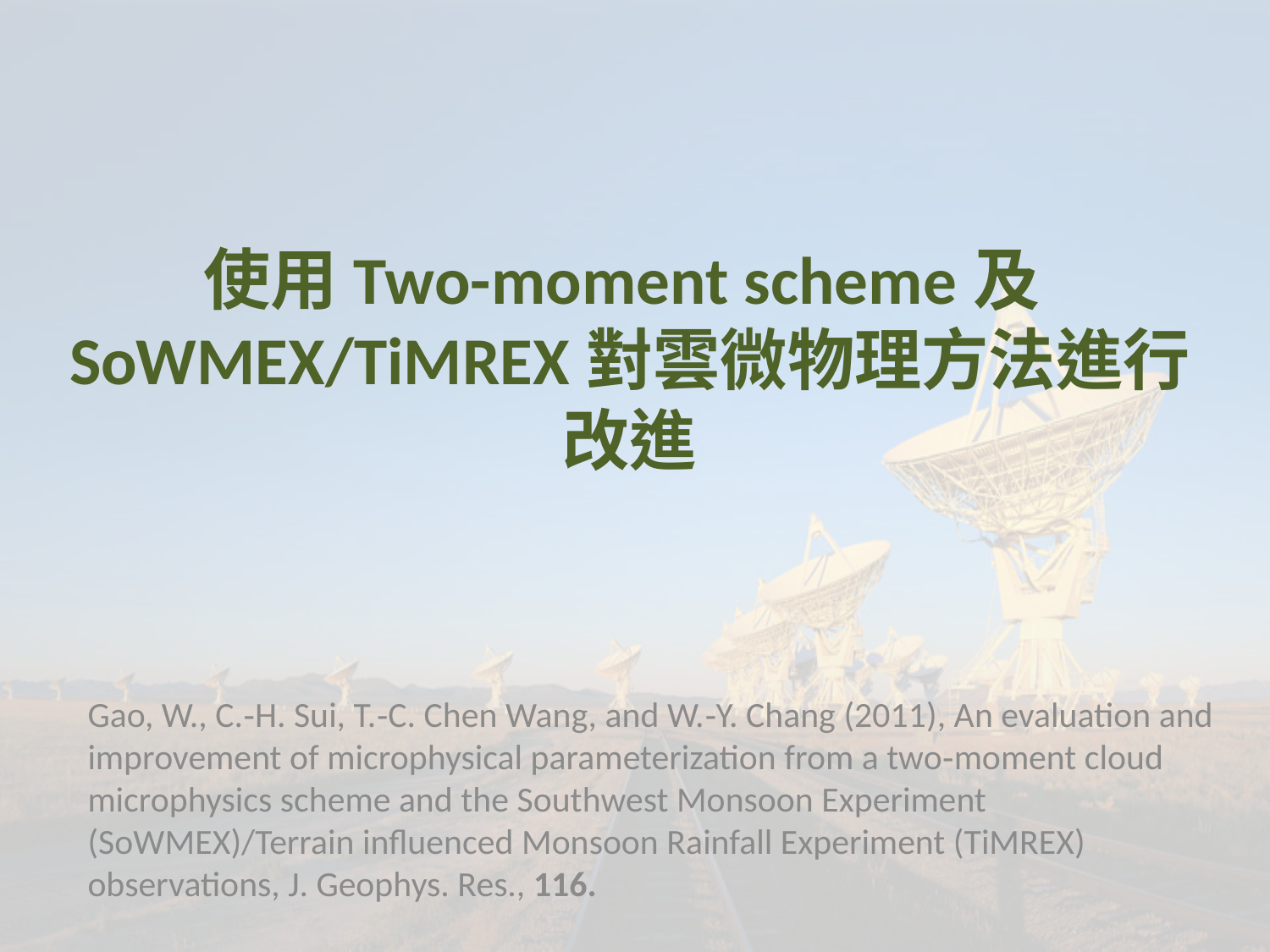

# 使用Two-moment scheme及SoWMEX/TiMREX對雲微物理方法進行改進
Gao, W., C.‐H. Sui, T.‐C. Chen Wang, and W.‐Y. Chang (2011), An evaluation and improvement of microphysical parameterization from a two‐moment cloud microphysics scheme and the Southwest Monsoon Experiment (SoWMEX)/Terrain influenced Monsoon Rainfall Experiment (TiMREX) observations, J. Geophys. Res., 116.